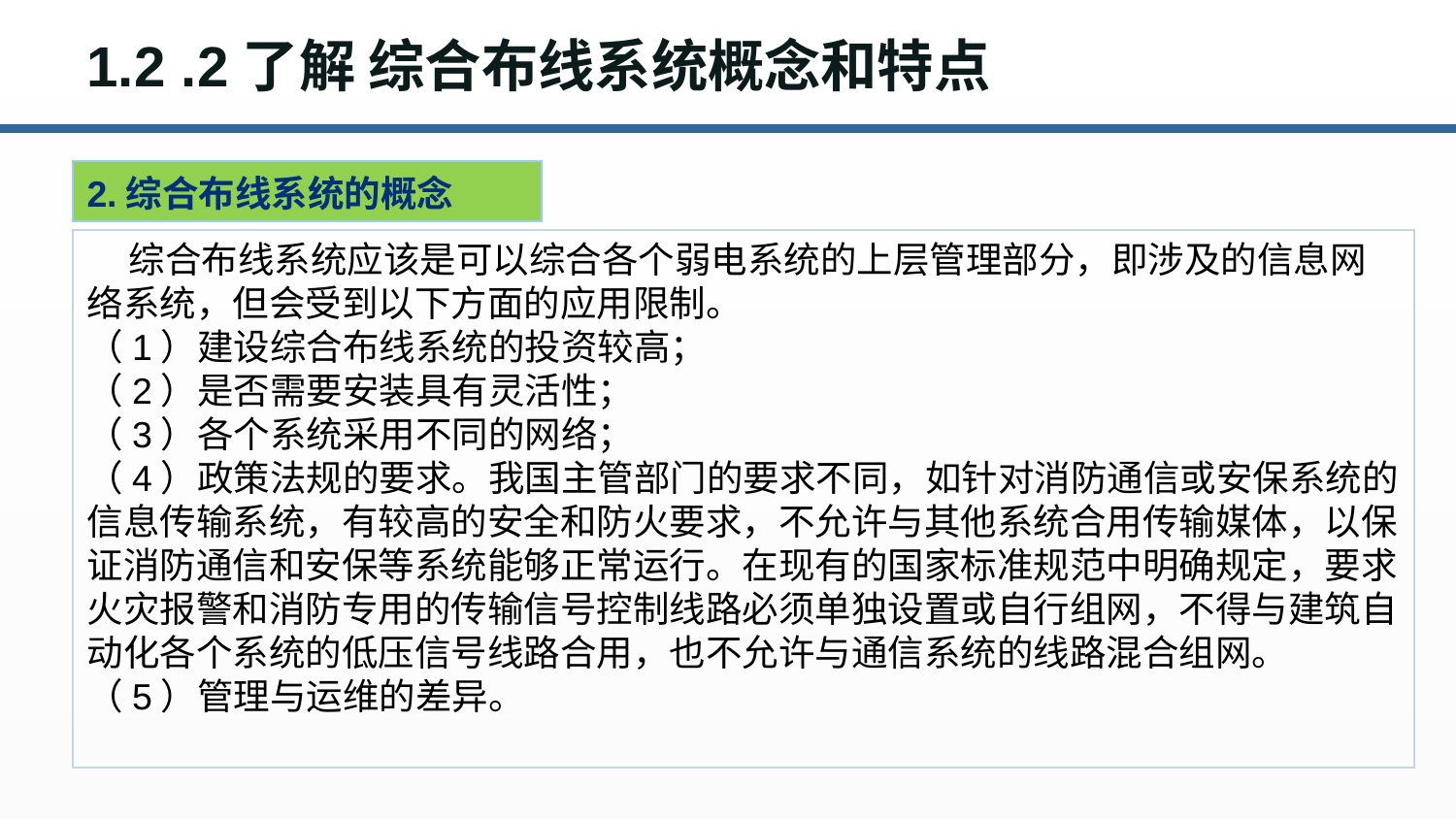

# 1.2 .2了解 综合布线系统概念和特点
2.综合布线系统的概念
    综合布线系统应该是可以综合各个弱电系统的上层管理部分，即涉及的信息网络系统，但会受到以下方面的应用限制。
（1）建设综合布线系统的投资较高；
（2）是否需要安装具有灵活性；
（3）各个系统采用不同的网络；
（4）政策法规的要求。我国主管部门的要求不同，如针对消防通信或安保系统的信息传输系统，有较高的安全和防火要求，不允许与其他系统合用传输媒体，以保证消防通信和安保等系统能够正常运行。在现有的国家标准规范中明确规定，要求火灾报警和消防专用的传输信号控制线路必须单独设置或自行组网，不得与建筑自动化各个系统的低压信号线路合用，也不允许与通信系统的线路混合组网。
（5）管理与运维的差异。